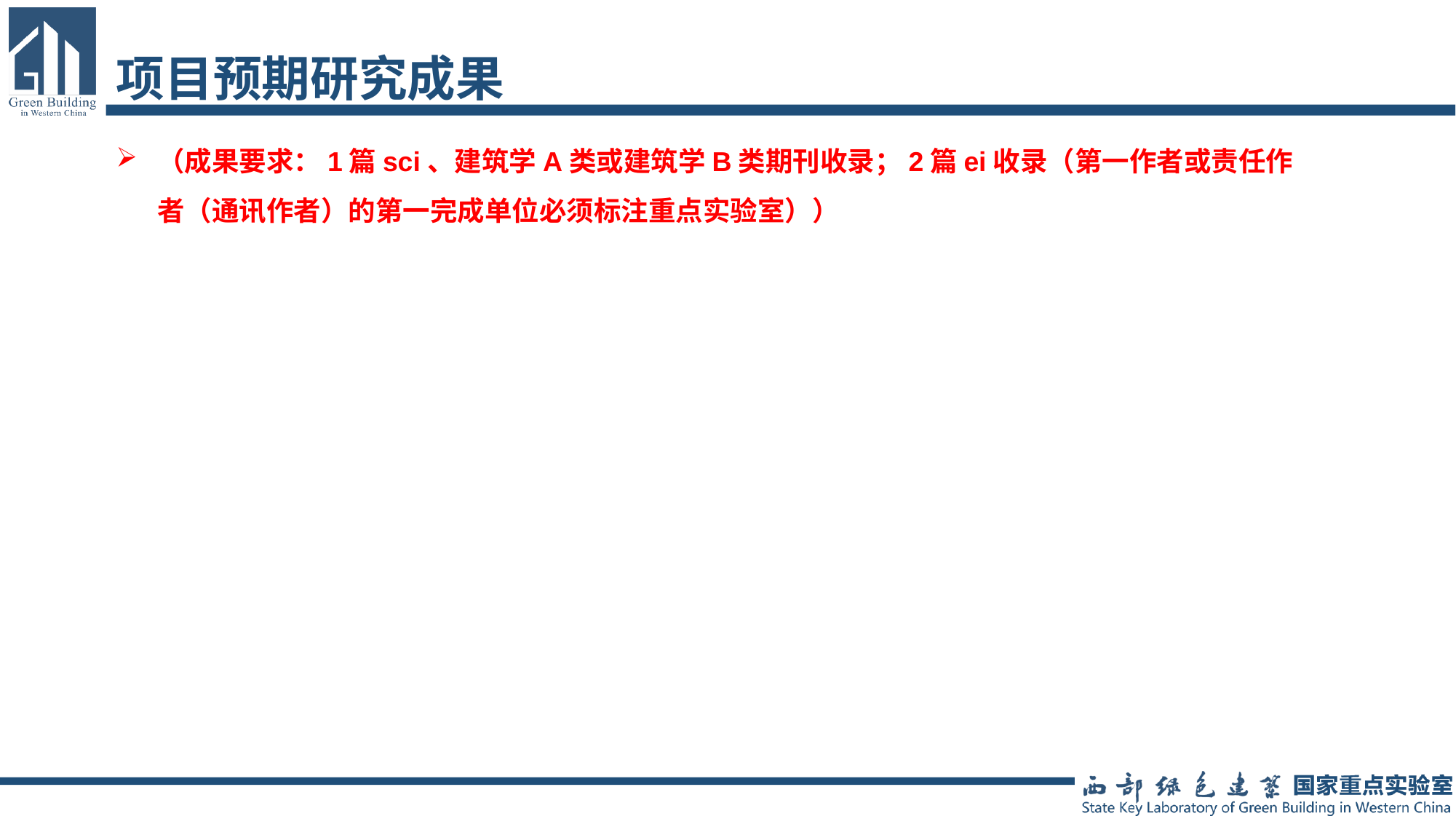

项目预期研究成果
（成果要求：1篇sci、建筑学A类或建筑学B类期刊收录；2篇ei收录（第一作者或责任作者（通讯作者）的第一完成单位必须标注重点实验室））